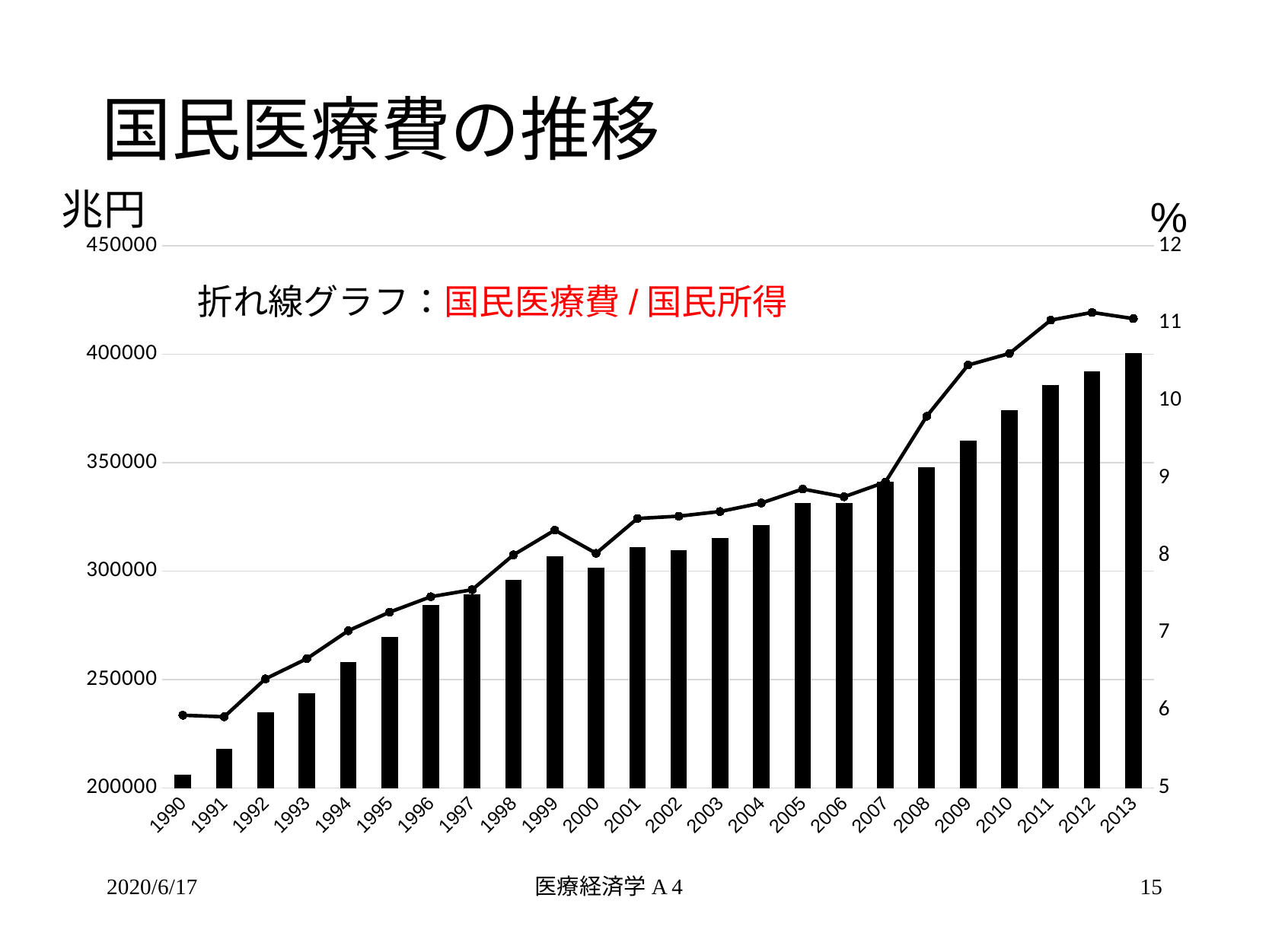

# 国民医療費の推移
兆円
%

### Chart

| Category |  |  |
|---|---|---|
| 1990 | 206074.0 | 5.94 |
| 1991 | 218260.0 | 5.92 |
| 1992 | 234784.0 | 6.41 |
| 1993 | 243631.0 | 6.67 |
| 1994 | 257908.0 | 7.03 |
| 1995 | 269577.0 | 7.27 |
| 1996 | 284542.0 | 7.47 |
| 1997 | 289149.0 | 7.56 |
| 1998 | 295823.0 | 8.01 |
| 1999 | 307019.0 | 8.33 |
| 2000 | 301418.0 | 8.03 |
| 2001 | 310998.0 | 8.48 |
| 2002 | 309507.0 | 8.51 |
| 2003 | 315375.0 | 8.57 |
| 2004 | 321111.0 | 8.68 |
| 2005 | 331289.0 | 8.86 |
| 2006 | 331276.0 | 8.76 |
| 2007 | 341360.0 | 8.95 |
| 2008 | 348084.0 | 9.8 |
| 2009 | 360067.0 | 10.46 |
| 2010 | 374202.0 | 10.61 |
| 2011 | 385850.0 | 11.04 |
| 2012 | 392117.0 | 11.14 |
| 2013 | 400610.0 | 11.06 |
折れ線グラフ：国民医療費/国民所得
2020/6/17
医療経済学A 4
15